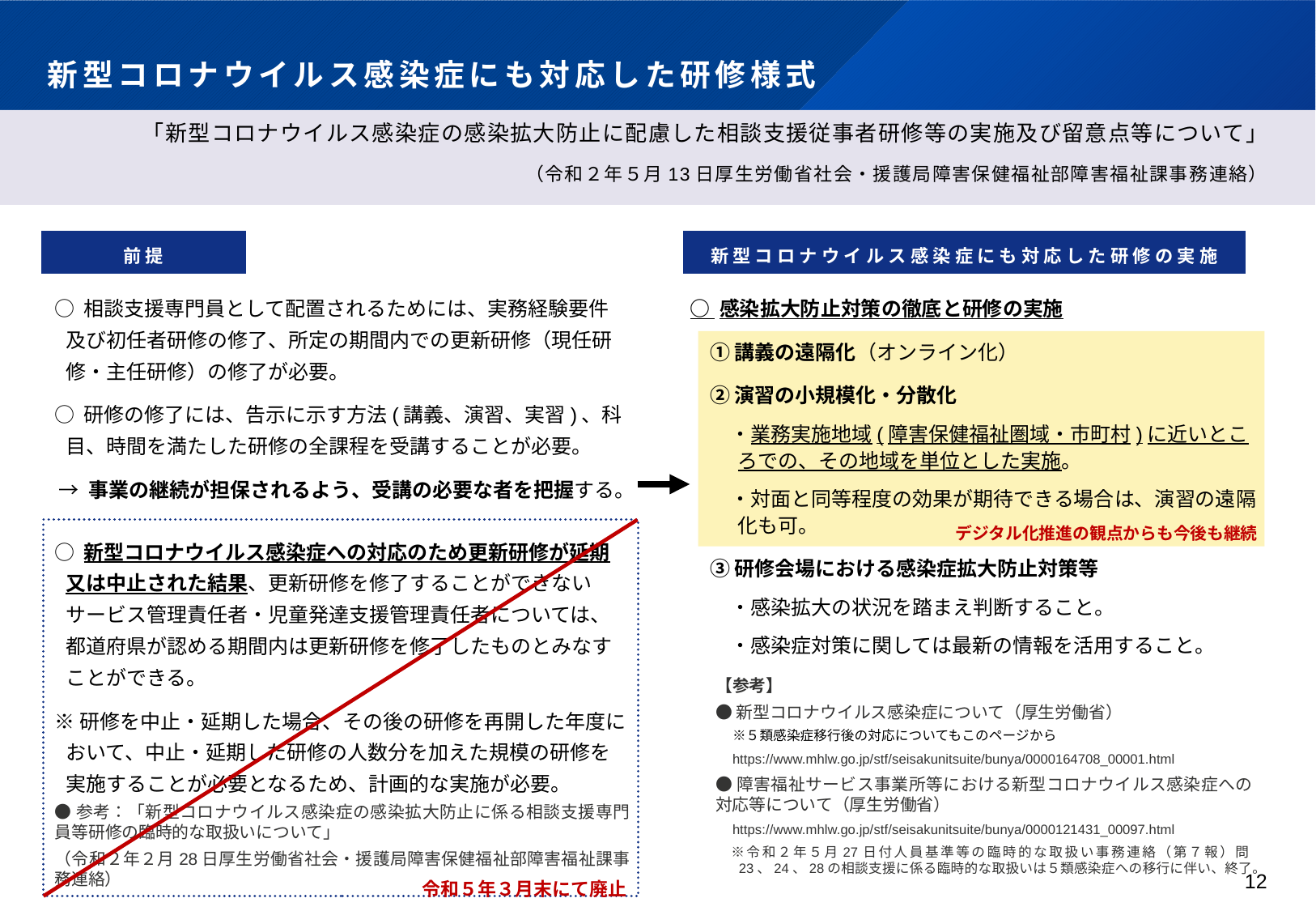

# 新型コロナウイルス感染症にも対応した研修様式
「新型コロナウイルス感染症の感染拡大防止に配慮した相談支援従事者研修等の実施及び留意点等について」
（令和２年５月13日厚生労働省社会・援護局障害保健福祉部障害福祉課事務連絡）
前提
新型コロナウイルス感染症にも対応した研修の実施
○ 相談支援専門員として配置されるためには、実務経験要件及び初任者研修の修了、所定の期間内での更新研修（現任研修・主任研修）の修了が必要。
○ 研修の修了には、告示に示す方法(講義、演習、実習)、科目、時間を満たした研修の全課程を受講することが必要。
 → 事業の継続が担保されるよう、受講の必要な者を把握する。
○ 感染拡大防止対策の徹底と研修の実施
　① 講義の遠隔化（オンライン化）
　② 演習の小規模化・分散化
　　・業務実施地域(障害保健福祉圏域・市町村)に近いところでの、その地域を単位とした実施。
　　・対面と同等程度の効果が期待できる場合は、演習の遠隔化も可。
　③ 研修会場における感染症拡大防止対策等
　　・感染拡大の状況を踏まえ判断すること。
　　・感染症対策に関しては最新の情報を活用すること。

デジタル化推進の観点からも今後も継続

○ 新型コロナウイルス感染症への対応のため更新研修が延期又は中止された結果、更新研修を修了することができないサービス管理責任者・児童発達支援管理責任者については、都道府県が認める期間内は更新研修を修了したものとみなすことができる。
※研修を中止・延期した場合、その後の研修を再開した年度において、中止・延期した研修の人数分を加えた規模の研修を実施することが必要となるため、計画的な実施が必要。
【参考】
●新型コロナウイルス感染症について（厚生労働省）
　※５類感染症移行後の対応についてもこのページから
　https://www.mhlw.go.jp/stf/seisakunitsuite/bunya/0000164708_00001.html
●障害福祉サービス事業所等における新型コロナウイルス感染症への対応等について（厚生労働省）
　https://www.mhlw.go.jp/stf/seisakunitsuite/bunya/0000121431_00097.html
　※令和２年５月27日付人員基準等の臨時的な取扱い事務連絡（第７報）問23、24、28の相談支援に係る臨時的な取扱いは５類感染症への移行に伴い、終了。
●参考：「新型コロナウイルス感染症の感染拡大防止に係る相談支援専門員等研修の臨時的な取扱いについて」
（令和２年２月28日厚生労働省社会・援護局障害保健福祉部障害福祉課事務連絡）
令和５年３月末にて廃止
12